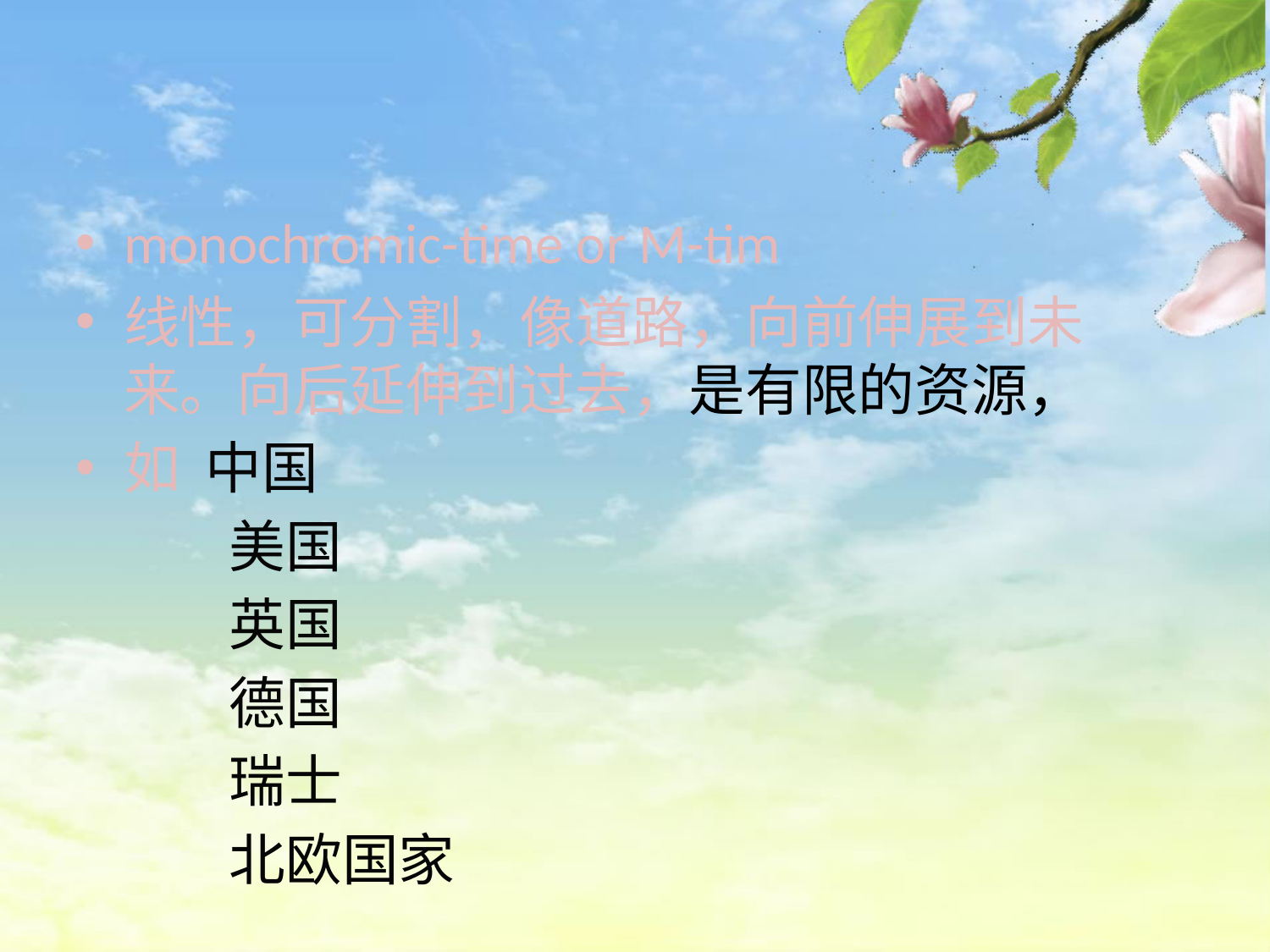

monochromic-time or M-tim
线性，可分割，像道路，向前伸展到未来。向后延伸到过去，是有限的资源，
如  中国
           美国
           英国
           德国
           瑞士
           北欧国家